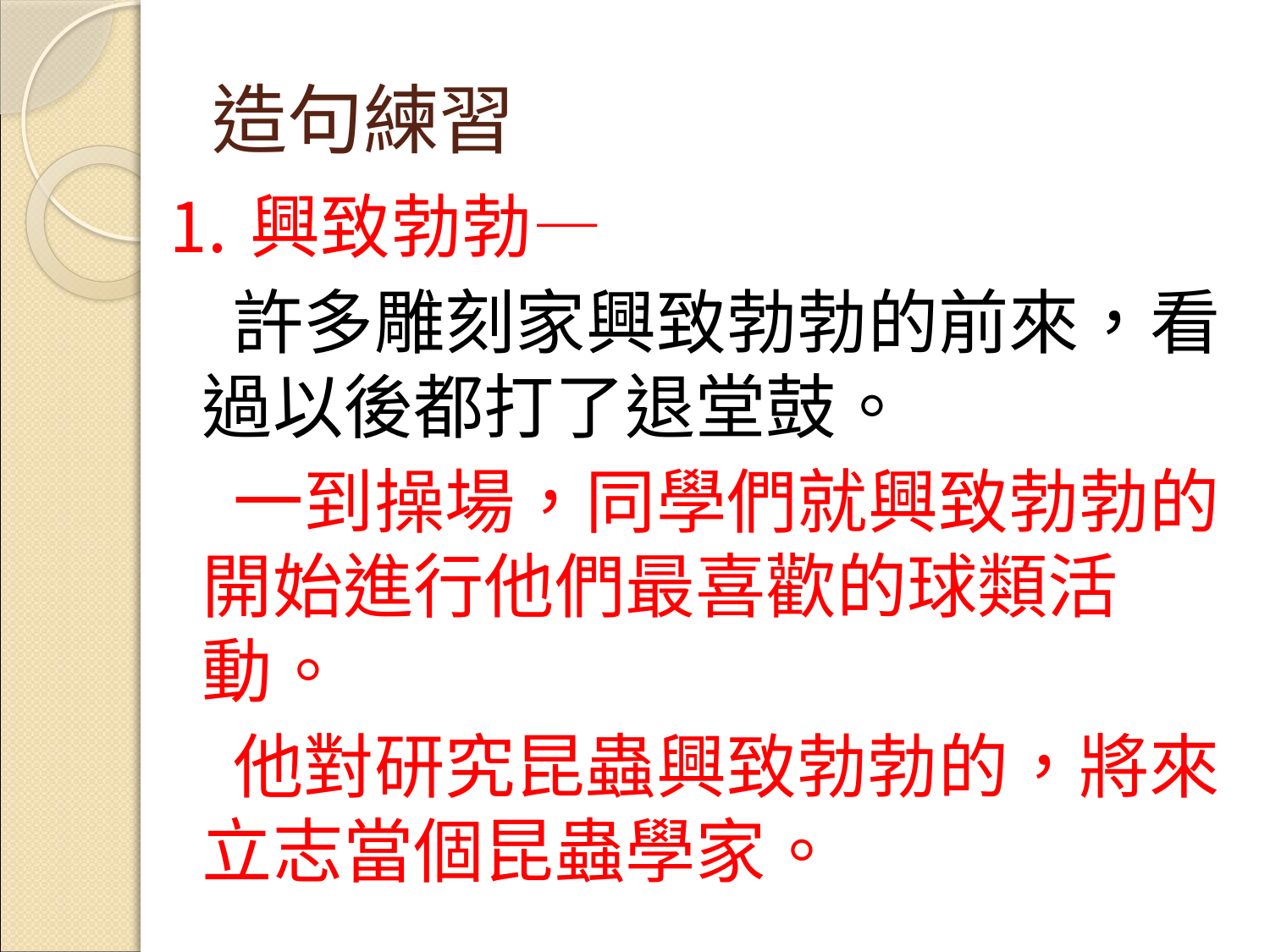

造句練習
⒈興致勃勃—
　許多雕刻家興致勃勃的前來，看過以後都打了退堂鼓。
　一到操場，同學們就興致勃勃的開始進行他們最喜歡的球類活動。
　他對研究昆蟲興致勃勃的，將來立志當個昆蟲學家。